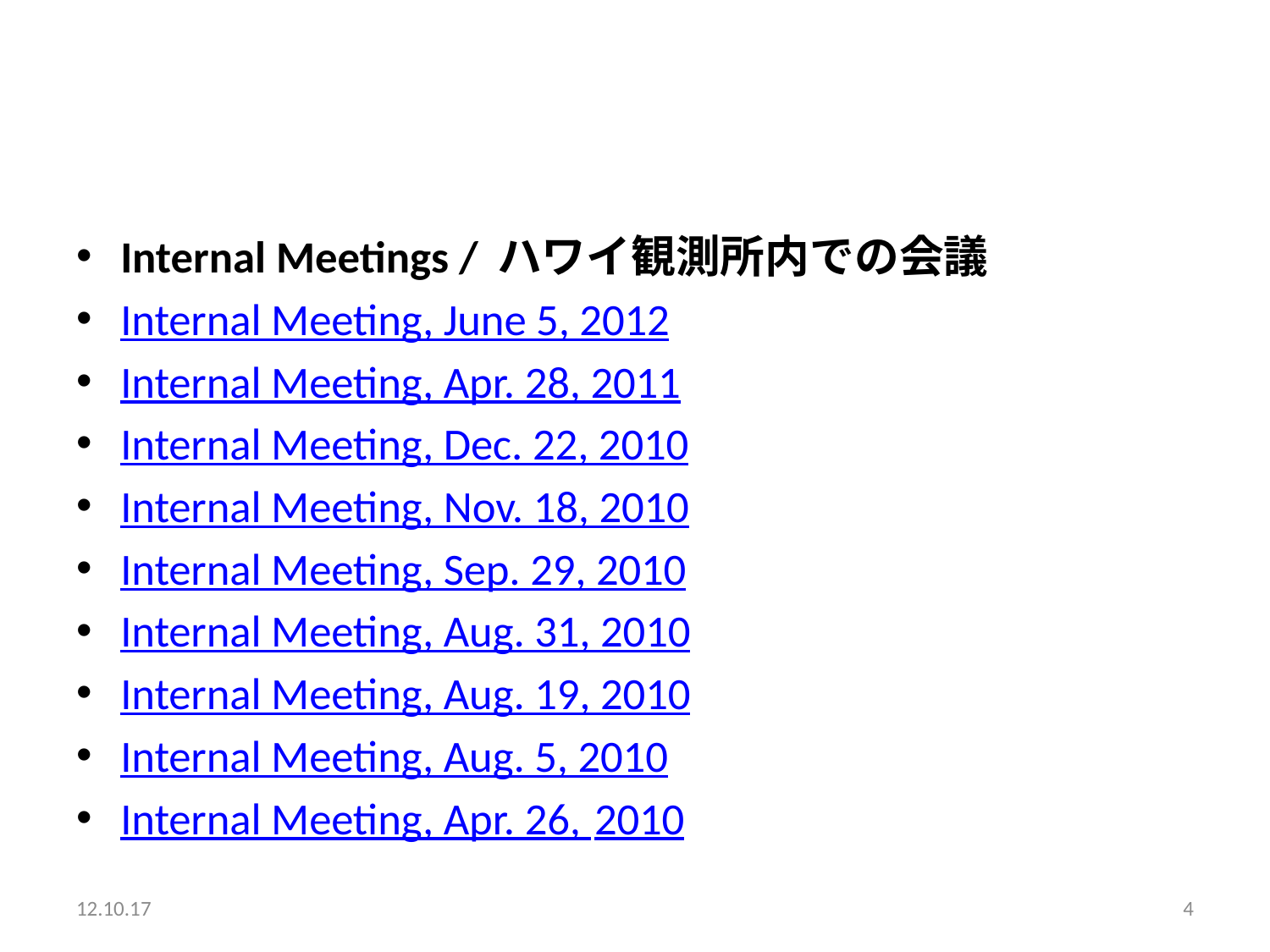

#
Internal Meetings / ハワイ観測所内での会議
Internal Meeting, June 5, 2012
Internal Meeting, Apr. 28, 2011
Internal Meeting, Dec. 22, 2010
Internal Meeting, Nov. 18, 2010
Internal Meeting, Sep. 29, 2010
Internal Meeting, Aug. 31, 2010
Internal Meeting, Aug. 19, 2010
Internal Meeting, Aug. 5, 2010
Internal Meeting, Apr. 26, 2010
12.10.17
4